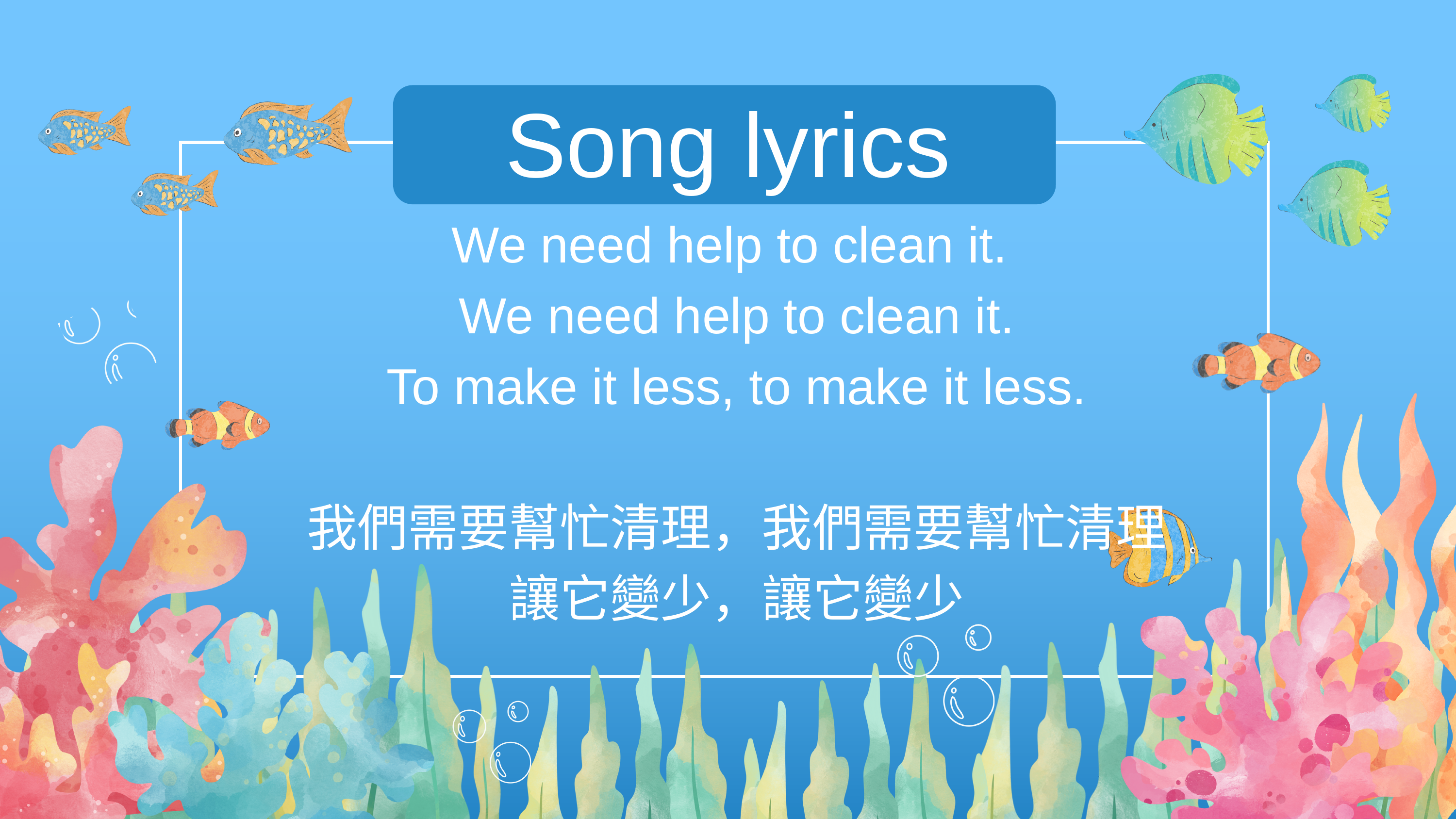

Song lyrics

We need help to clean it.
We need help to clean it.
To make it less, to make it less.

我們需要幫忙清理，我們需要幫忙清理
讓它變少，讓它變少